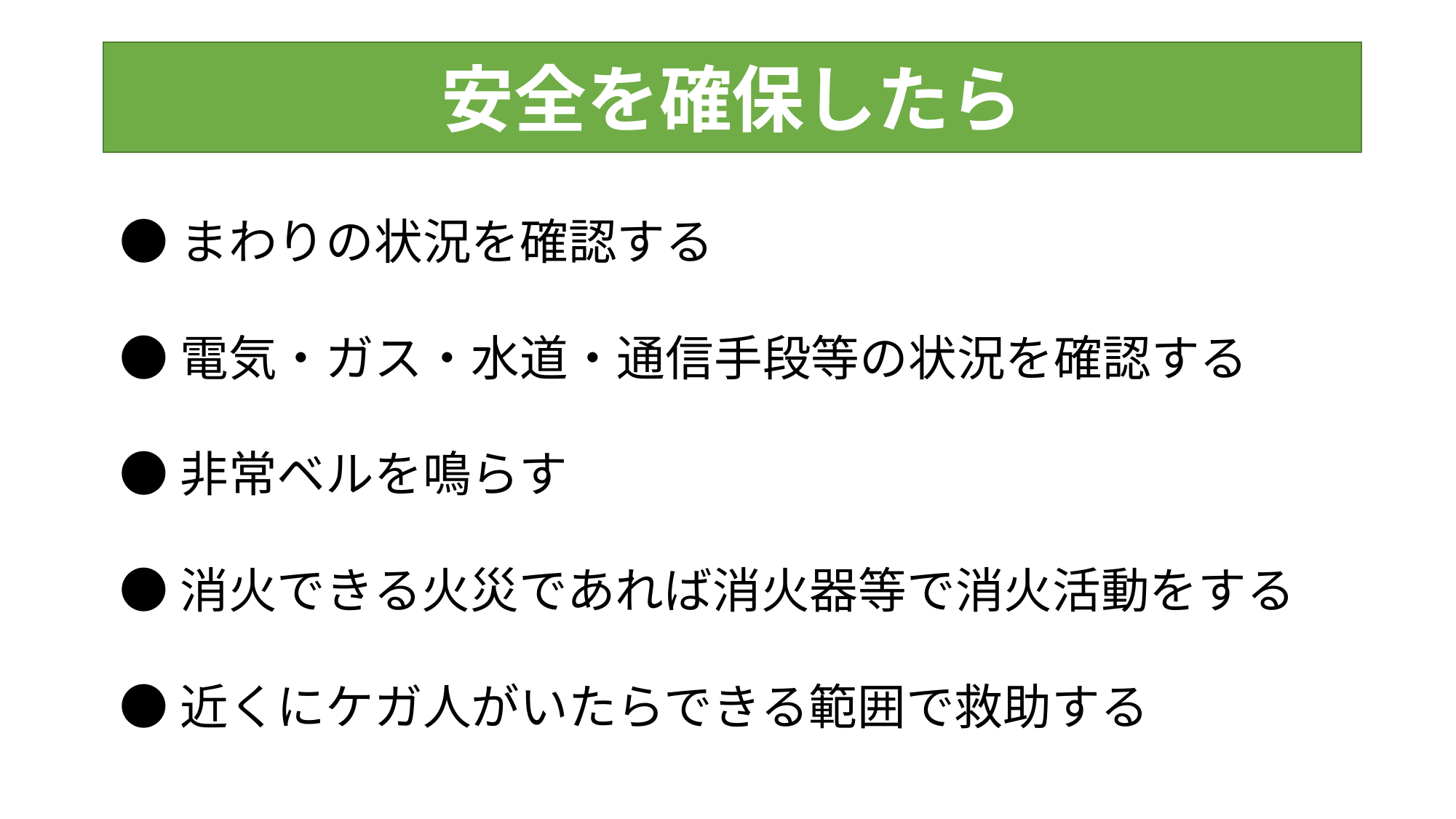

安全を確保したら
●まわりの状況を確認する

●電気・ガス・水道・通信手段等の状況を確認する

●非常ベルを鳴らす

●消火できる火災であれば消火器等で消火活動をする

●近くにケガ人がいたらできる範囲で救助する